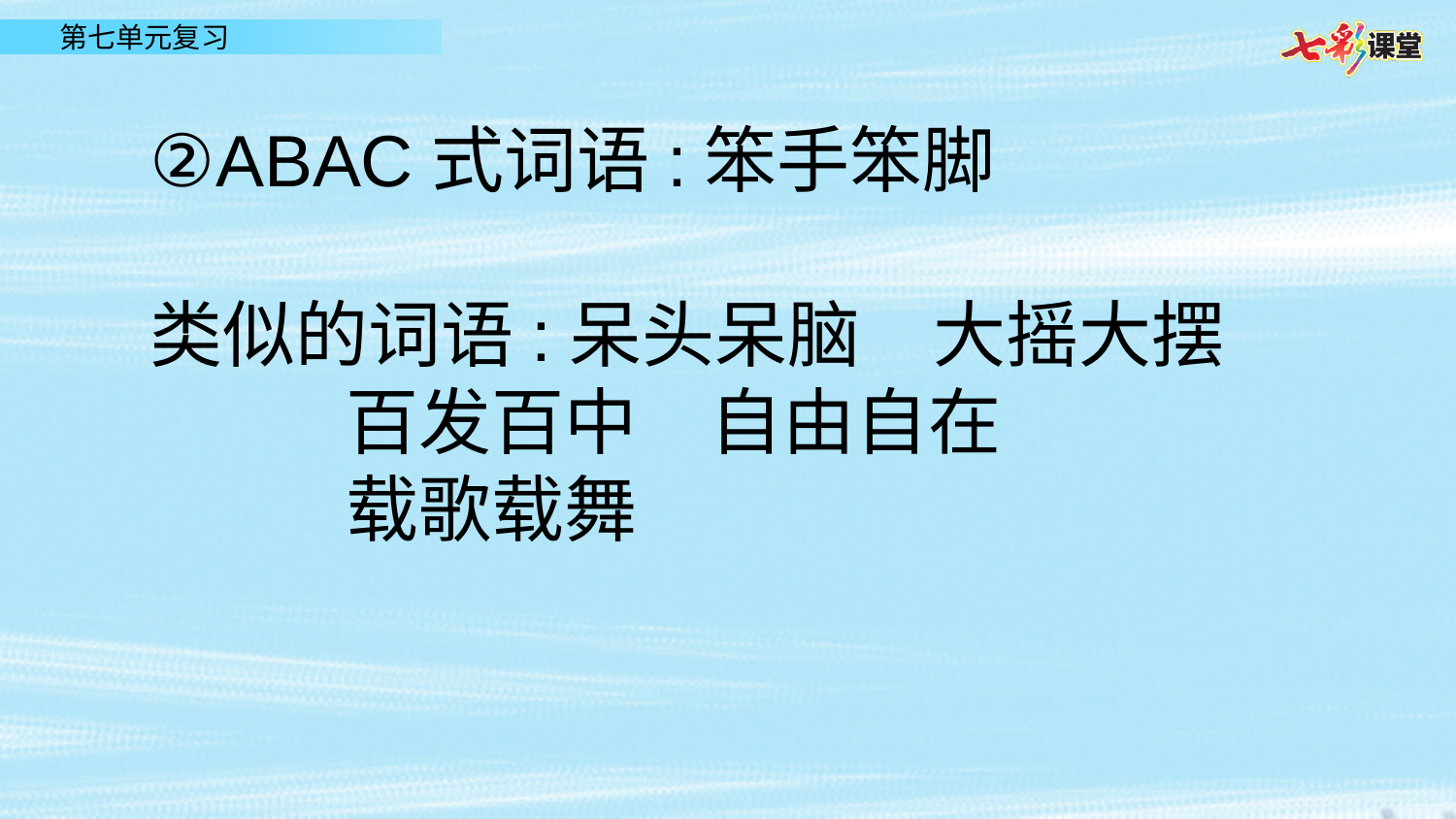

②ABAC式词语:笨手笨脚

类似的词语:呆头呆脑　大摇大摆
           百发百中　自由自在
           载歌载舞